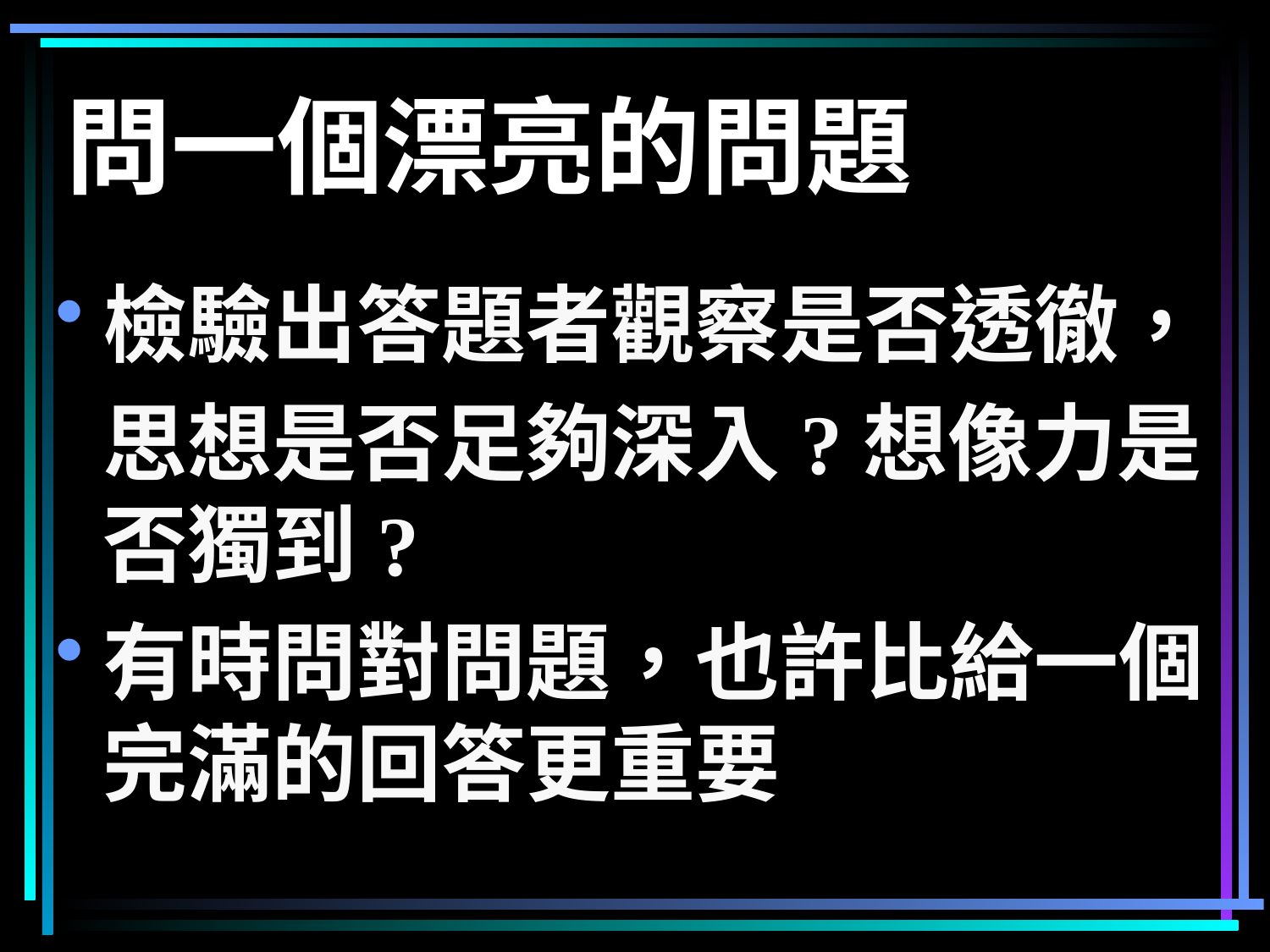

# 問一個漂亮的問題
檢驗出答題者觀察是否透徹，
	思想是否足夠深入?想像力是否獨到?
有時問對問題，也許比給一個完滿的回答更重要